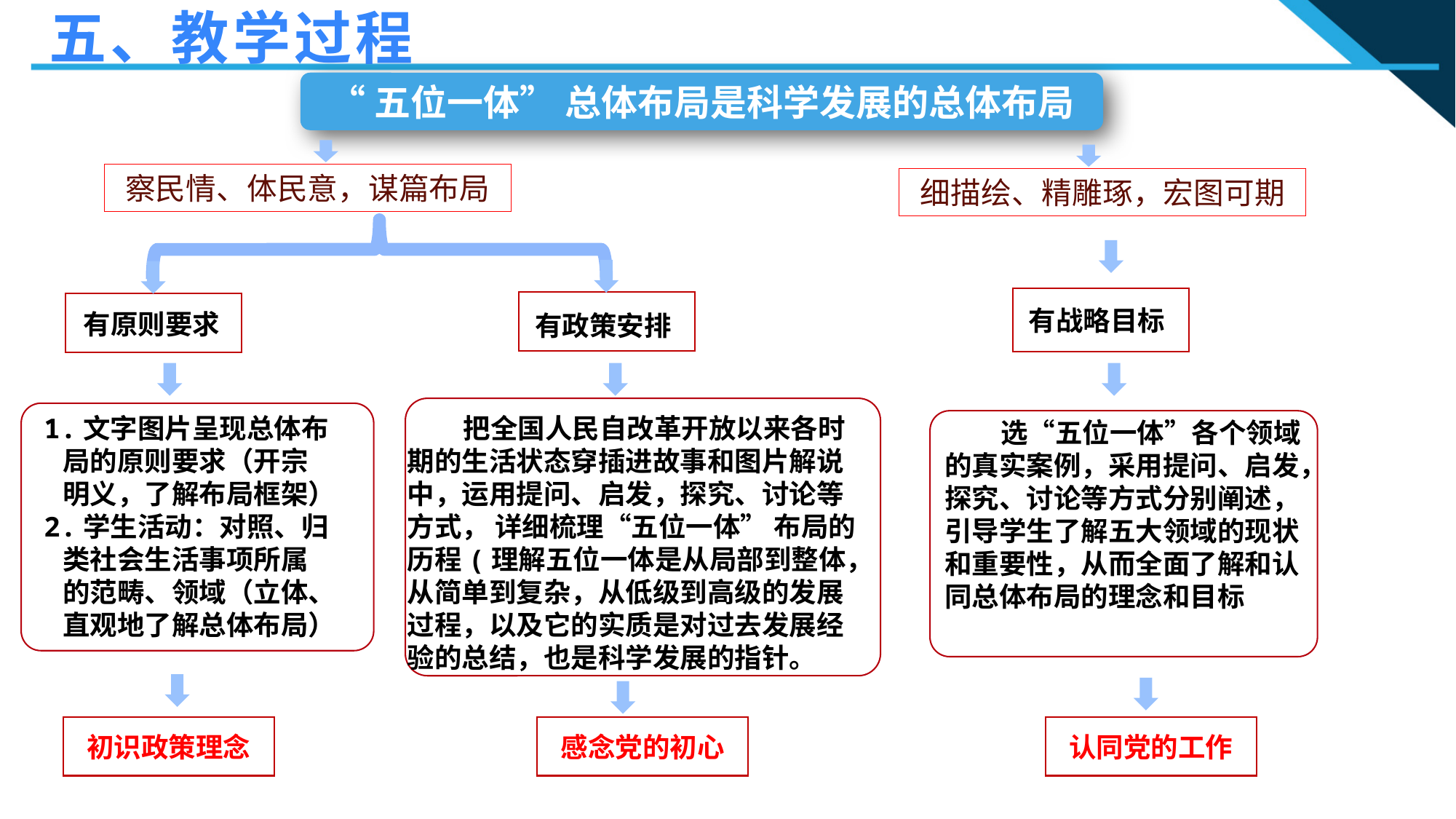

五、教学过程

“五位一体” 总体布局是科学发展的总体布局

察民情、体民意，谋篇布局
细描绘、精雕琢，宏图可期

有战略目标
有原则要求
有政策安排

1.文字图片呈现总体布
  局的原则要求（开宗
  明义，了解布局框架）
2.学生活动：对照、归
  类社会生活事项所属
  的范畴、领域（立体、
  直观地了解总体布局）
        把全国人民自改革开放以来各时期的生活状态穿插进故事和图片解说中，运用提问、启发，探究、讨论等方式， 详细梳理“五位一体” 布局的历程(理解五位一体是从局部到整体，从简单到复杂，从低级到高级的发展过程，以及它的实质是对过去发展经验的总结，也是科学发展的指针。
        选“五位一体”各个领域的真实案例，采用提问、启发，探究、讨论等方式分别阐述，引导学生了解五大领域的现状和重要性，从而全面了解和认同总体布局的理念和目标

初识政策理念
感念党的初心
认同党的工作